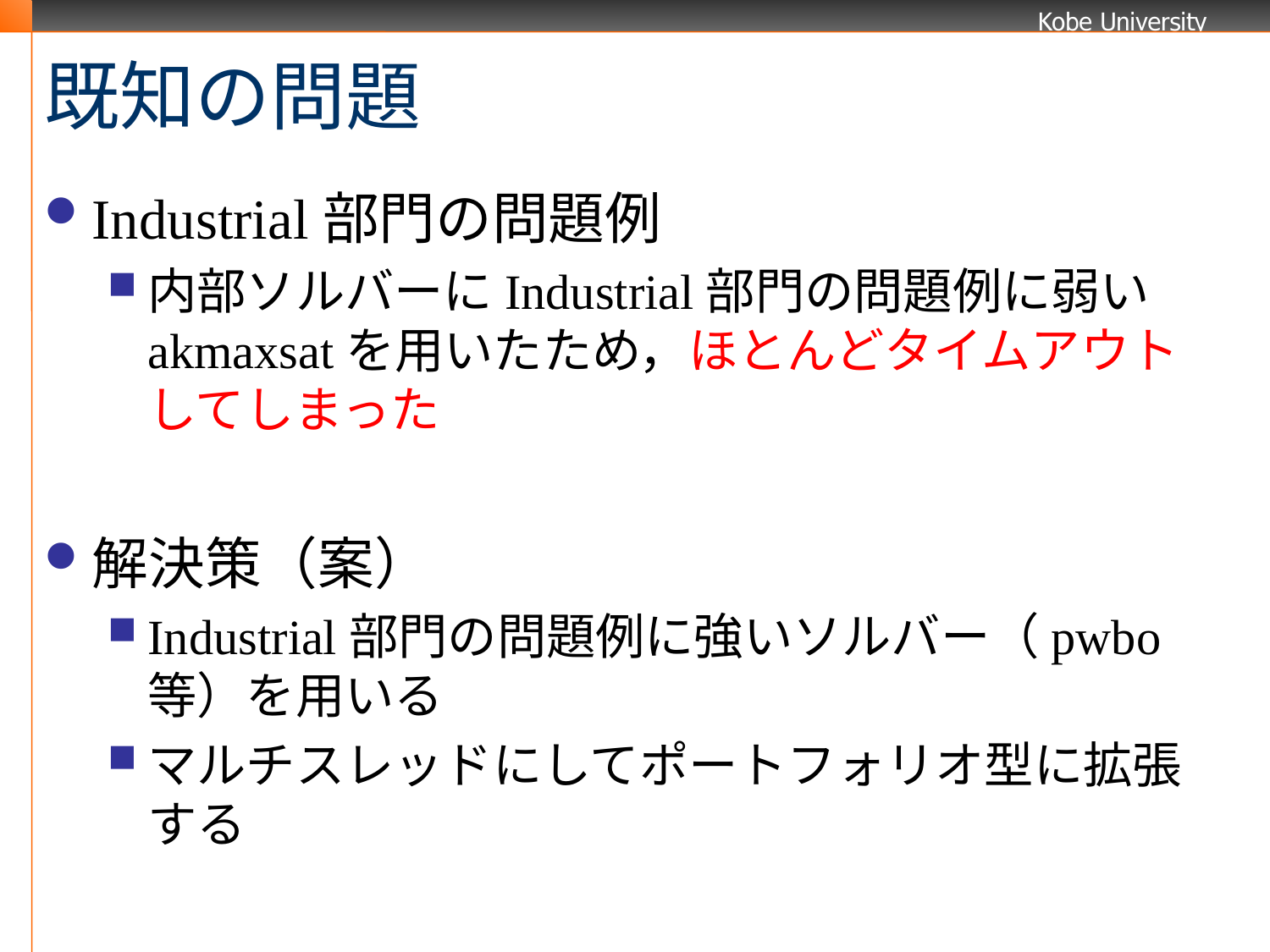

# 既知の問題
Industrial部門の問題例
内部ソルバーにIndustrial部門の問題例に弱いakmaxsatを用いたため，ほとんどタイムアウトしてしまった

解決策（案）
Industrial部門の問題例に強いソルバー（pwbo等）を用いる
マルチスレッドにしてポートフォリオ型に拡張する